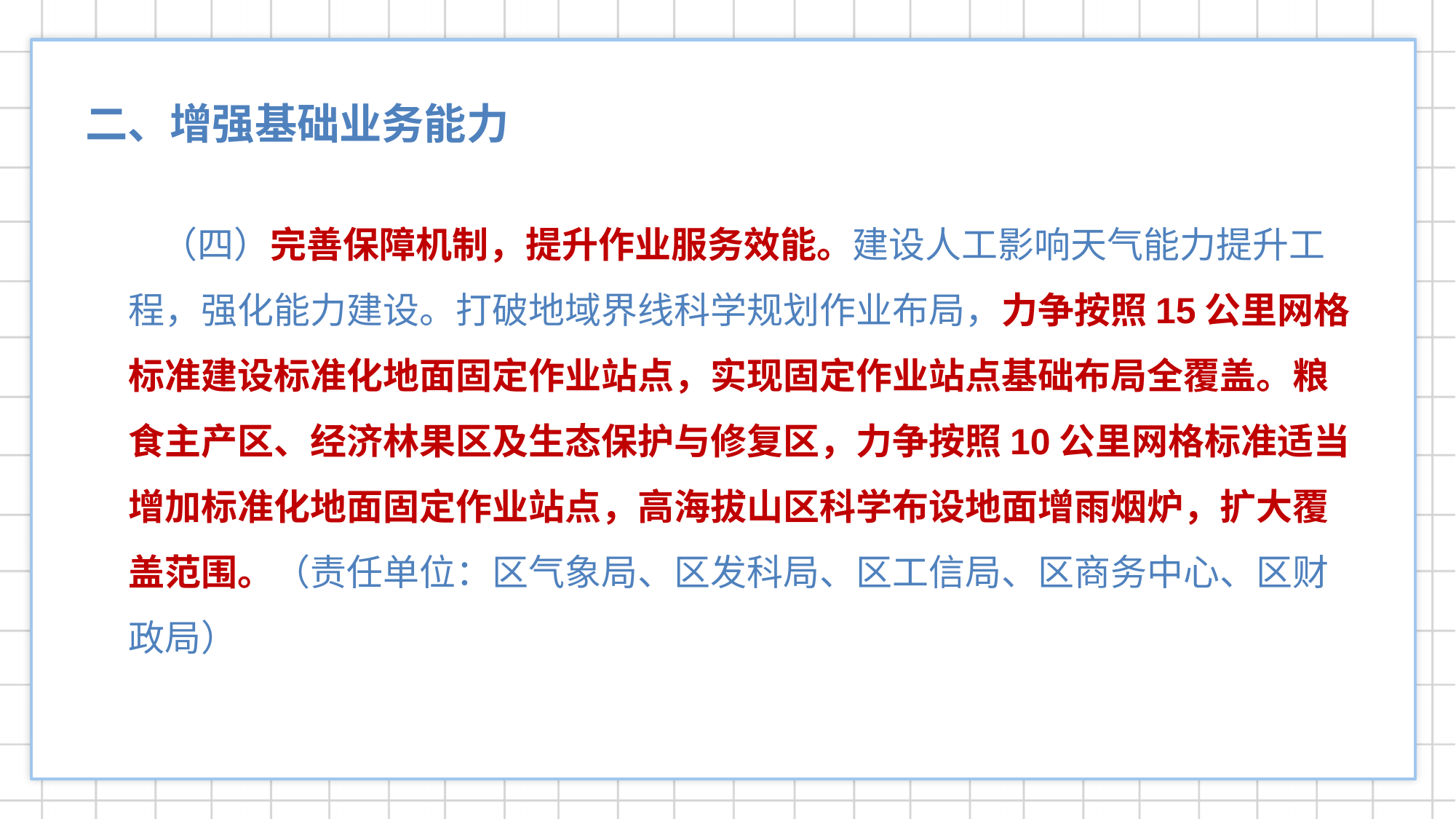

二、增强基础业务能力
   （四）完善保障机制，提升作业服务效能。建设人工影响天气能力提升工程，强化能力建设。打破地域界线科学规划作业布局，力争按照15公里网格标准建设标准化地面固定作业站点，实现固定作业站点基础布局全覆盖。粮食主产区、经济林果区及生态保护与修复区，力争按照10公里网格标准适当增加标准化地面固定作业站点，高海拔山区科学布设地面增雨烟炉，扩大覆盖范围。（责任单位：区气象局、区发科局、区工信局、区商务中心、区财政局）